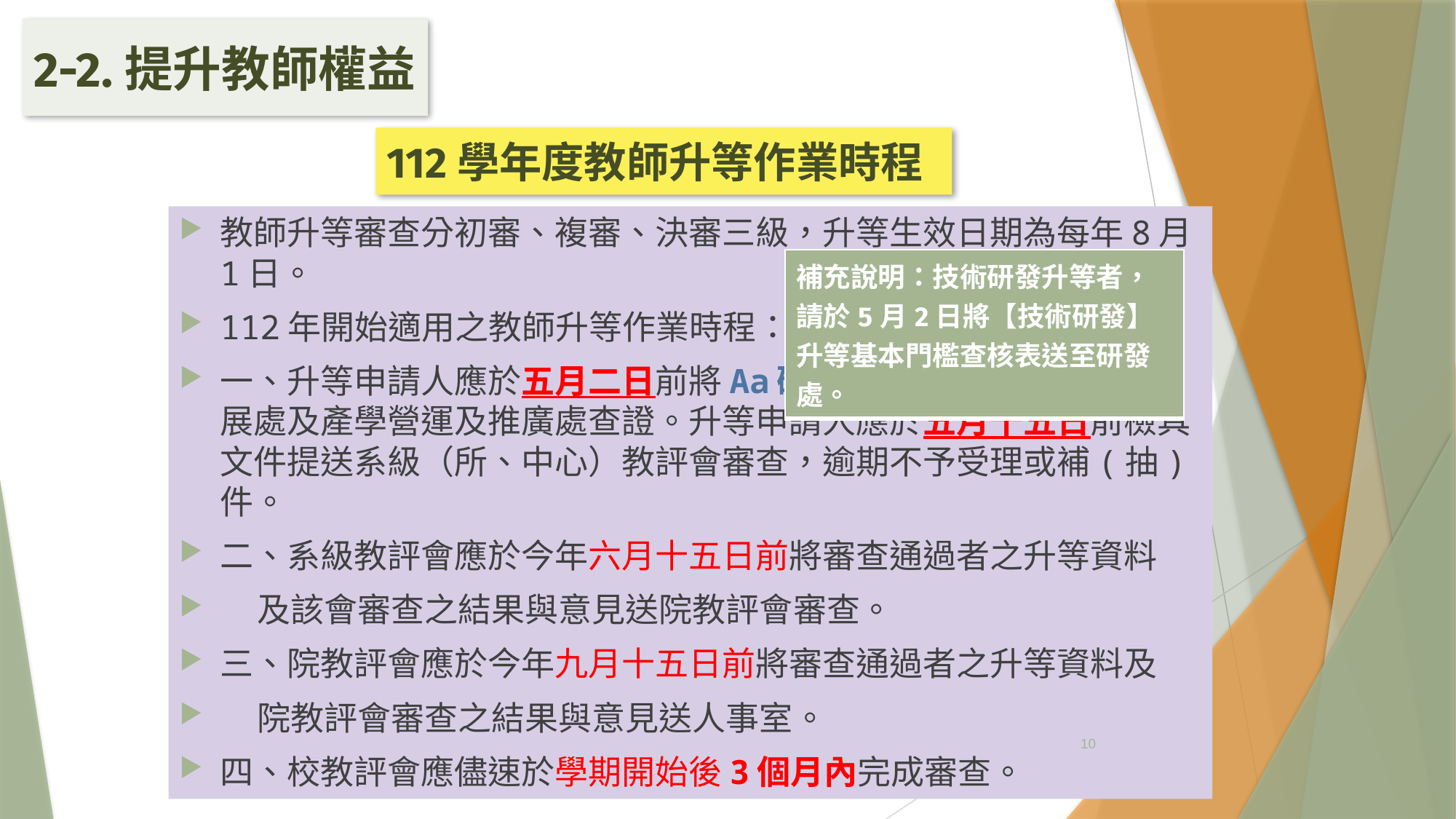

2-2.提升教師權益
# 112學年度教師升等作業時程
教師升等審查分初審、複審、決審三級，升等生效日期為每年8月1日。
112年開始適用之教師升等作業時程：
一、升等申請人應於五月二日前將Aa研究計畫評分表送請研究發展處及產學營運及推廣處查證。升等申請人應於五月十五日前檢具文件提送系級（所、中心）教評會審查，逾期不予受理或補(抽)件。
二、系級教評會應於今年六月十五日前將審查通過者之升等資料
    及該會審查之結果與意見送院教評會審查。
三、院教評會應於今年九月十五日前將審查通過者之升等資料及
    院教評會審查之結果與意見送人事室。
四、校教評會應儘速於學期開始後3個月內完成審查。
| 補充說明：技術研發升等者，請於5月2日將【技術研發】升等基本門檻查核表送至研發處。 |
| --- |
10